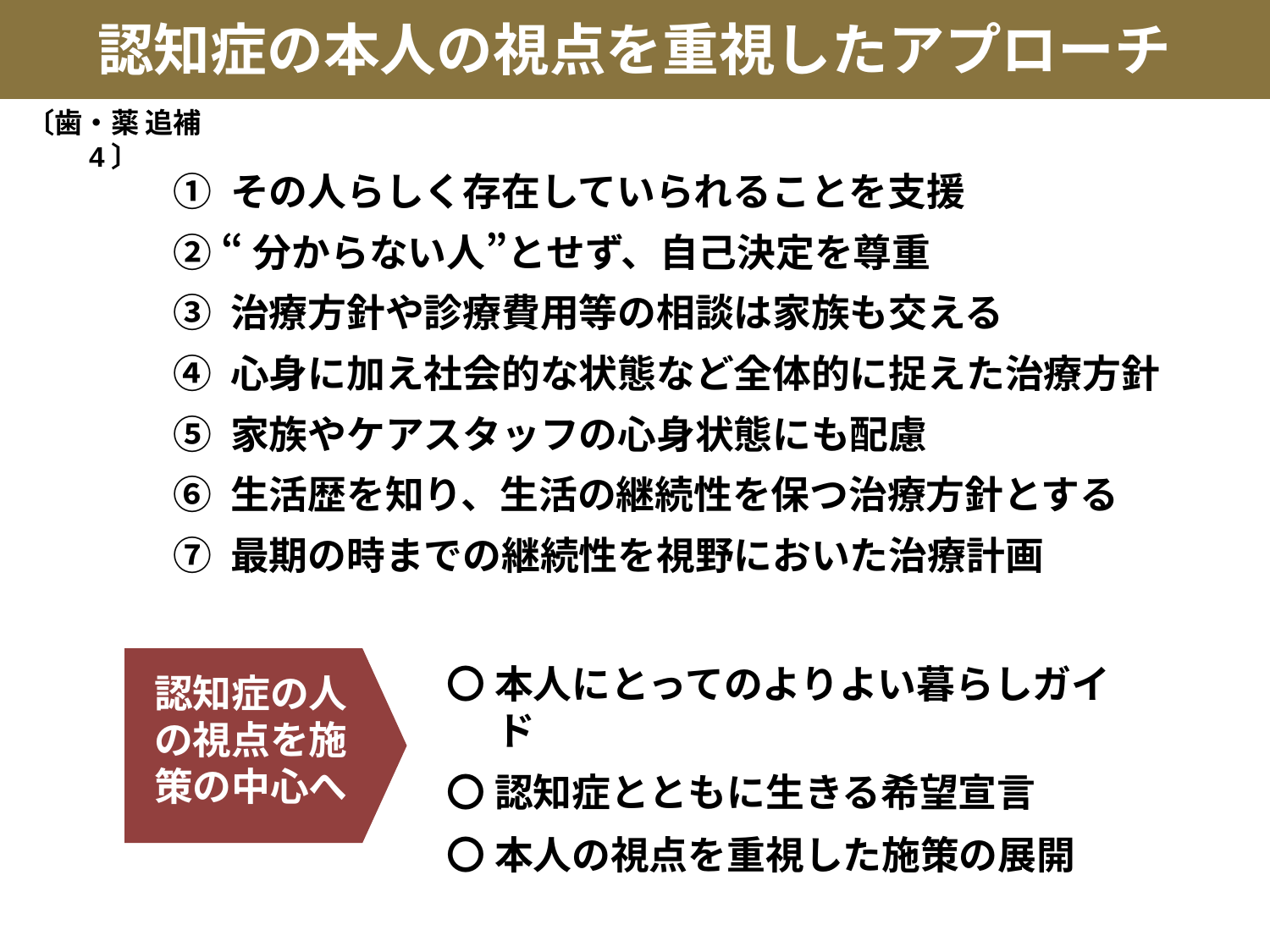

認知症の本人の視点を重視したアプローチ
〔歯・薬 追補 4〕
① その人らしく存在していられることを支援
② “分からない人”とせず、自己決定を尊重
③ 治療方針や診療費用等の相談は家族も交える
④ 心身に加え社会的な状態など全体的に捉えた治療方針
⑤ 家族やケアスタッフの心身状態にも配慮
⑥ 生活歴を知り、生活の継続性を保つ治療方針とする
⑦ 最期の時までの継続性を視野においた治療計画

〇 本人にとってのよりよい暮らしガイド
〇 認知症とともに生きる希望宣言
〇 本人の視点を重視した施策の展開

認知症の人
の視点を施
策の中心へ